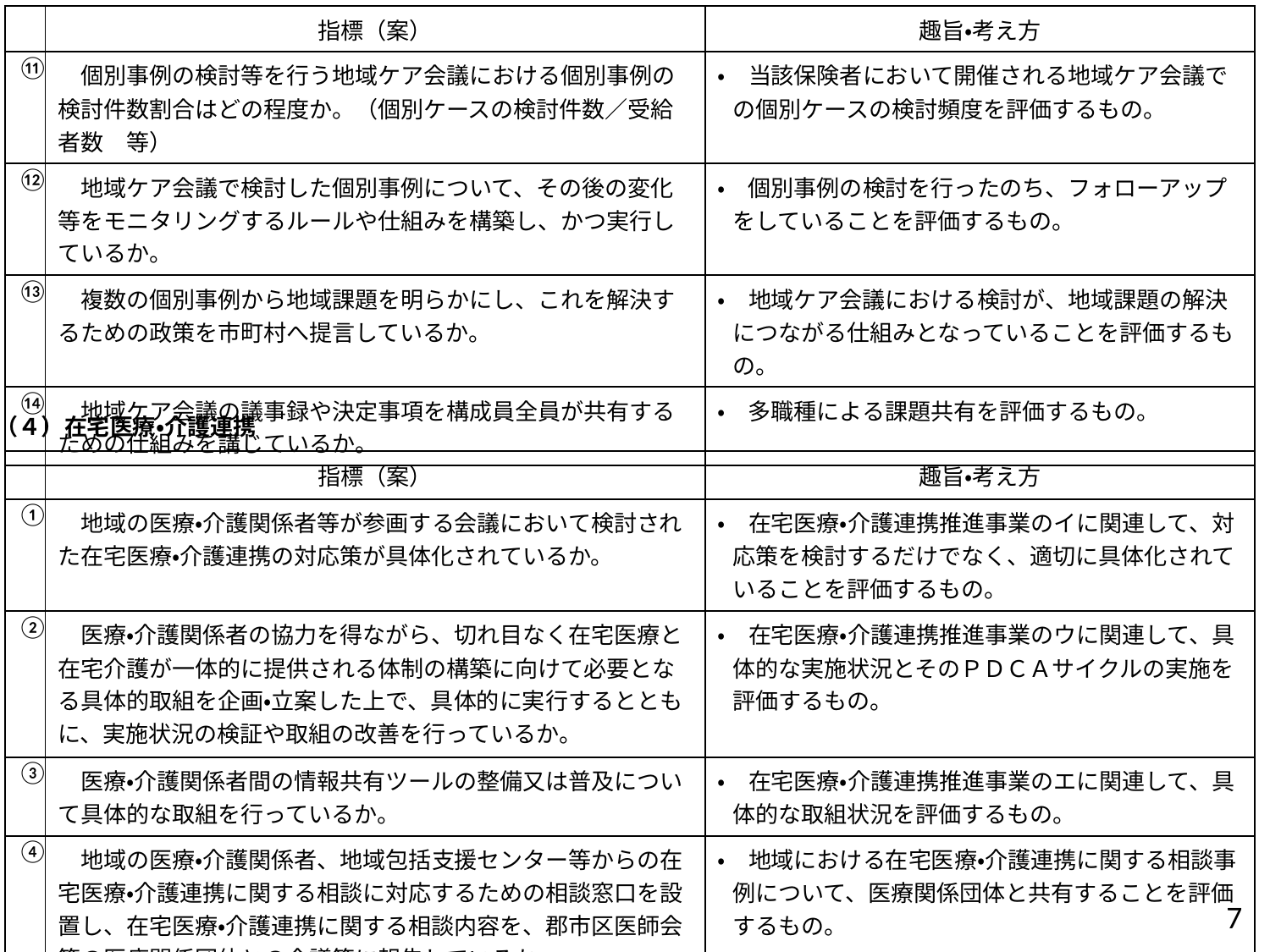

|  | 指標（案） | 趣旨・考え方 |
| --- | --- | --- |
| ⑪ | 個別事例の検討等を行う地域ケア会議における個別事例の検討件数割合はどの程度か。（個別ケースの検討件数／受給者数　等） | ・　当該保険者において開催される地域ケア会議での個別ケースの検討頻度を評価するもの。 |
| ⑫ | 地域ケア会議で検討した個別事例について、その後の変化等をモニタリングするルールや仕組みを構築し、かつ実行しているか。 | ・　個別事例の検討を行ったのち、フォローアップをしていることを評価するもの。 |
| ⑬ | 複数の個別事例から地域課題を明らかにし、これを解決するための政策を市町村へ提言しているか。 | ・　地域ケア会議における検討が、地域課題の解決につながる仕組みとなっていることを評価するもの。 |
| ⑭ | 地域ケア会議の議事録や決定事項を構成員全員が共有するための仕組みを講じているか。 | ・　多職種による課題共有を評価するもの。 |
（４）在宅医療・介護連携
|  | 指標（案） | 趣旨・考え方 |
| --- | --- | --- |
| ① | 地域の医療・介護関係者等が参画する会議において検討された在宅医療・介護連携の対応策が具体化されているか。 | ・　在宅医療・介護連携推進事業のイに関連して、対応策を検討するだけでなく、適切に具体化されていることを評価するもの。 |
| ② | 医療・介護関係者の協力を得ながら、切れ目なく在宅医療と在宅介護が一体的に提供される体制の構築に向けて必要となる具体的取組を企画・立案した上で、具体的に実行するとともに、実施状況の検証や取組の改善を行っているか。 | ・　在宅医療・介護連携推進事業のウに関連して、具体的な実施状況とそのＰＤＣＡサイクルの実施を評価するもの。 |
| ③ | 医療・介護関係者間の情報共有ツールの整備又は普及について具体的な取組を行っているか。 | ・　在宅医療・介護連携推進事業のエに関連して、具体的な取組状況を評価するもの。 |
| ④ | 地域の医療・介護関係者、地域包括支援センター等からの在宅医療・介護連携に関する相談に対応するための相談窓口を設置し、在宅医療・介護連携に関する相談内容を、郡市区医師会等の医療関係団体との会議等に報告しているか。 | ・　地域における在宅医療・介護連携に関する相談事例について、医療関係団体と共有することを評価するもの。 |
7